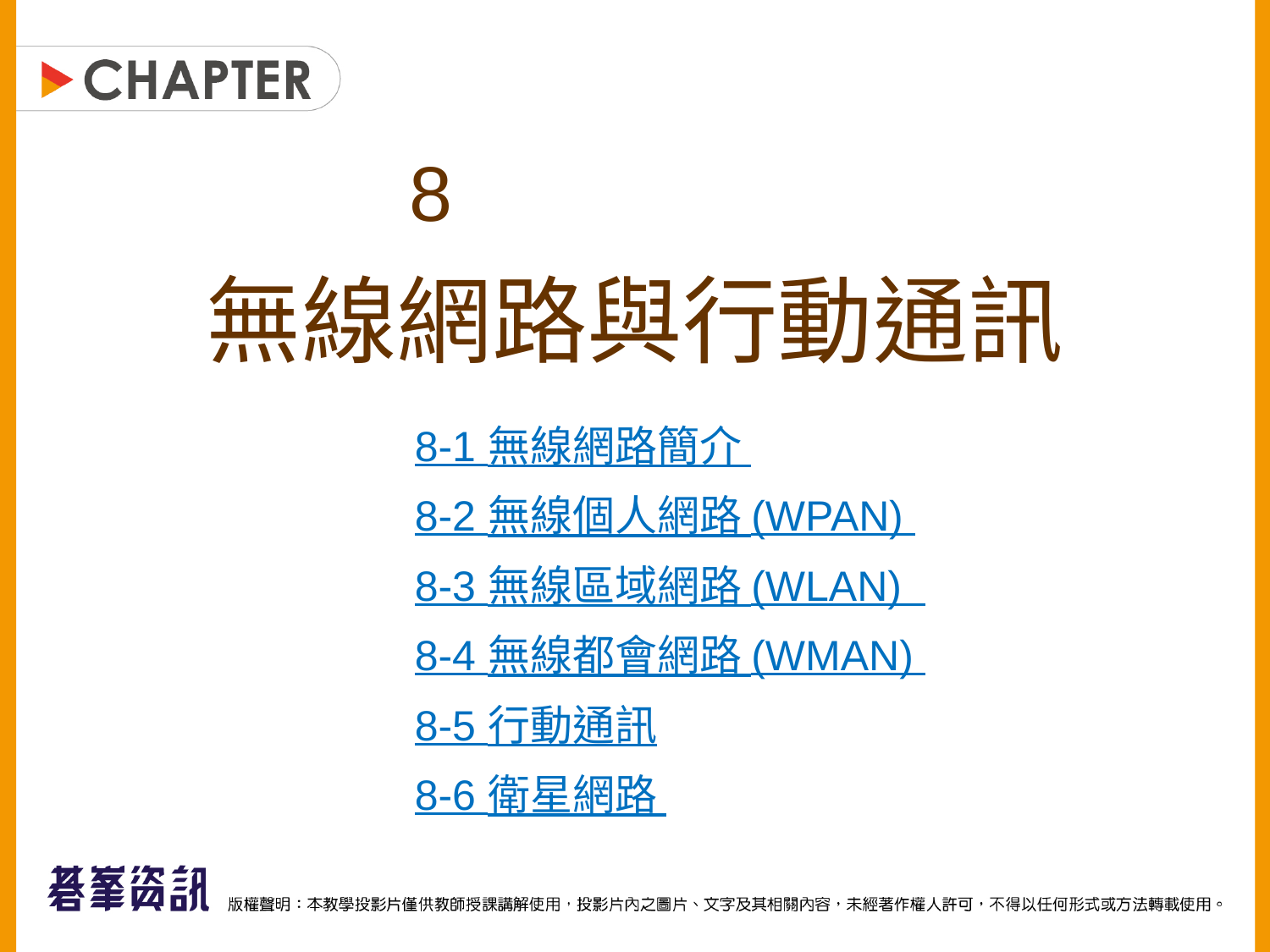

8
無線網路與行動通訊
8-1 無線網路簡介
8-2 無線個人網路 (WPAN)
8-3 無線區域網路 (WLAN)
8-4 無線都會網路 (WMAN)
8-5 行動通訊
8-6 衛星網路